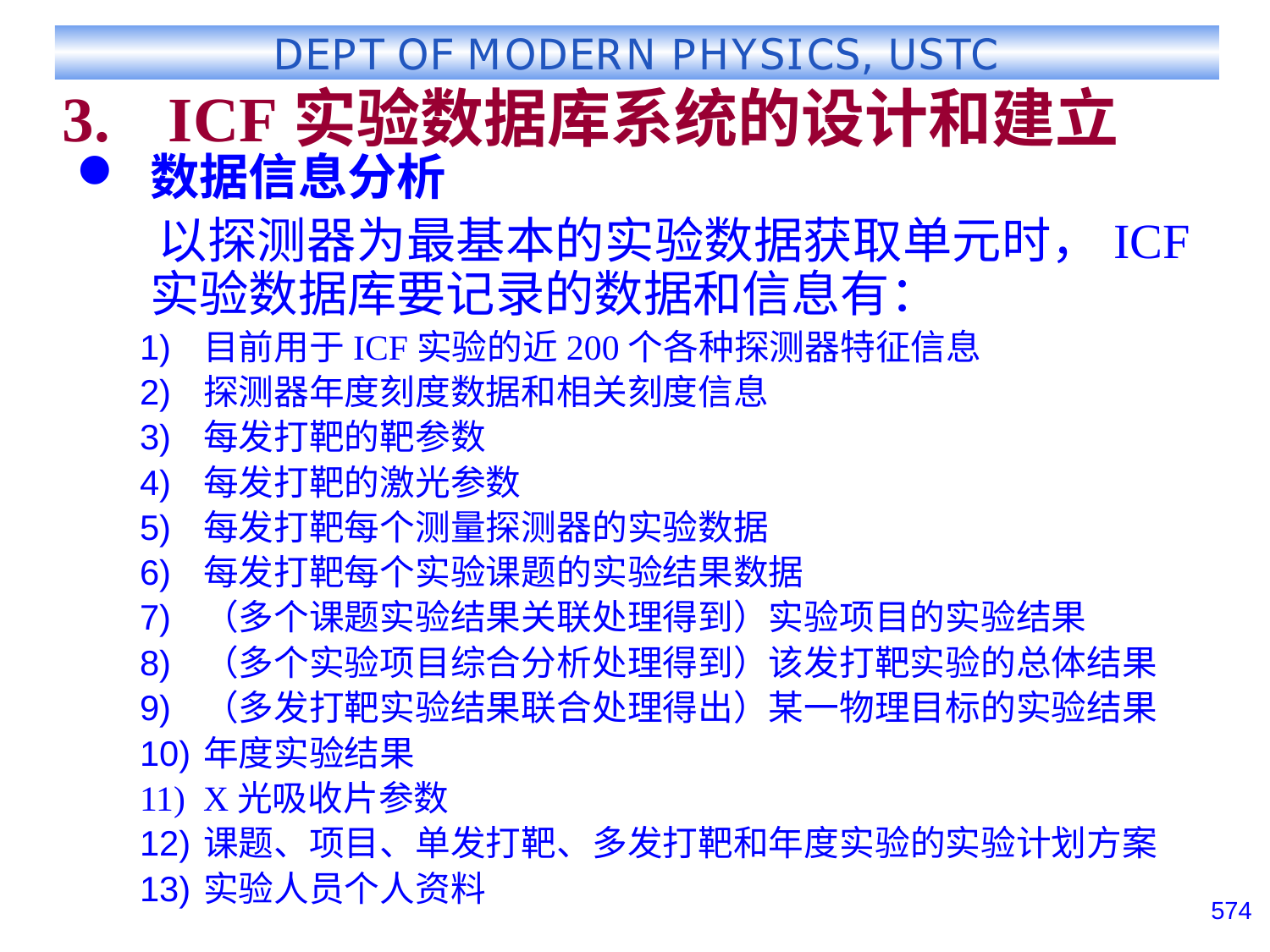

# ICF实验数据库系统的设计和建立
数据信息分析
      以探测器为最基本的实验数据获取单元时，ICF实验数据库要记录的数据和信息有：
目前用于ICF实验的近200个各种探测器特征信息
探测器年度刻度数据和相关刻度信息
每发打靶的靶参数
每发打靶的激光参数
每发打靶每个测量探测器的实验数据
每发打靶每个实验课题的实验结果数据
（多个课题实验结果关联处理得到）实验项目的实验结果
（多个实验项目综合分析处理得到）该发打靶实验的总体结果
（多发打靶实验结果联合处理得出）某一物理目标的实验结果
年度实验结果
X光吸收片参数
课题、项目、单发打靶、多发打靶和年度实验的实验计划方案
实验人员个人资料